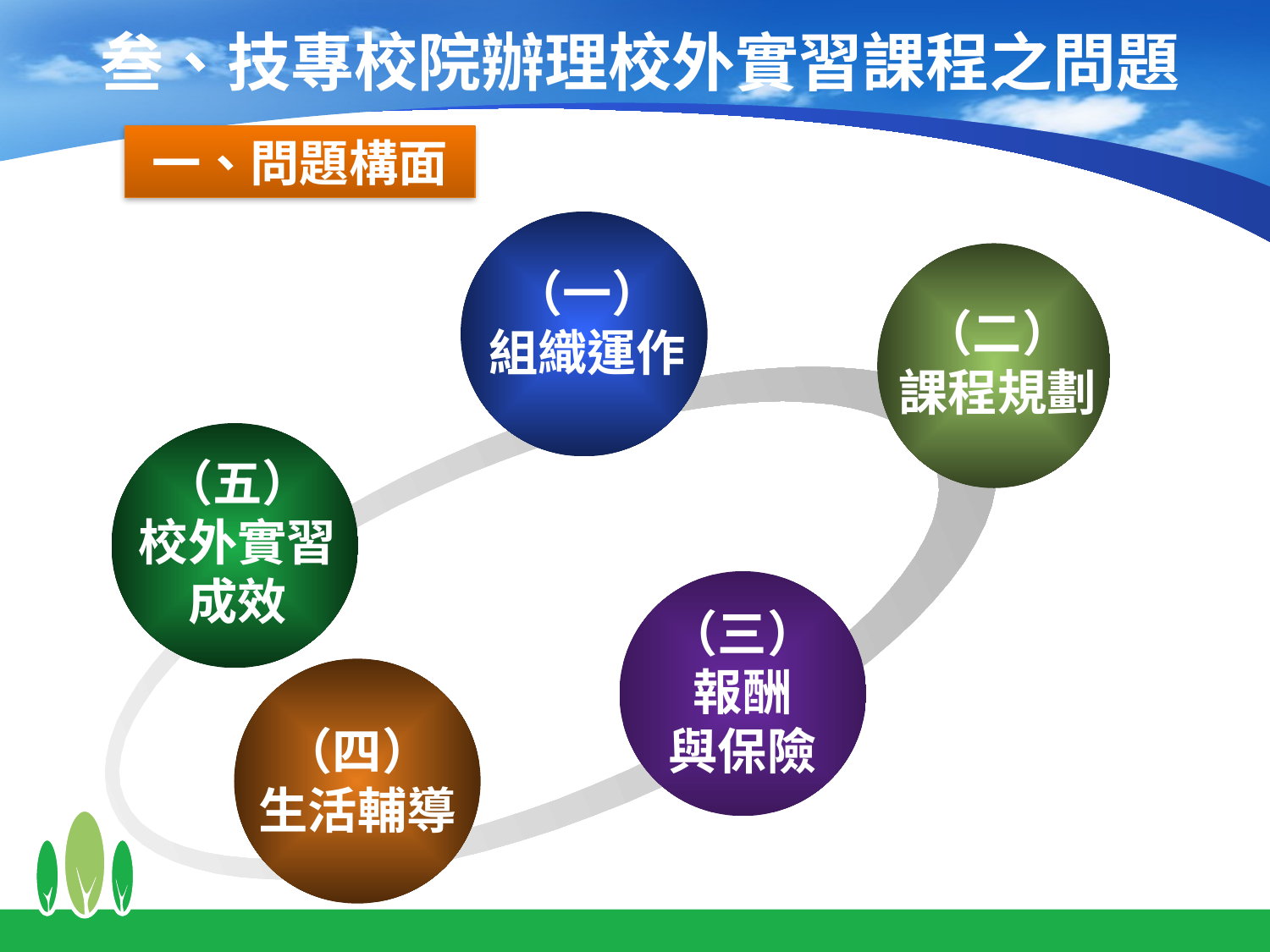

# 叁、技專校院辦理校外實習課程之問題
一、問題構面

（一）
組織運作
（二）
課程規劃

（五）
校外實習
成效

（三）
報酬
與保險

（四）
生活輔導